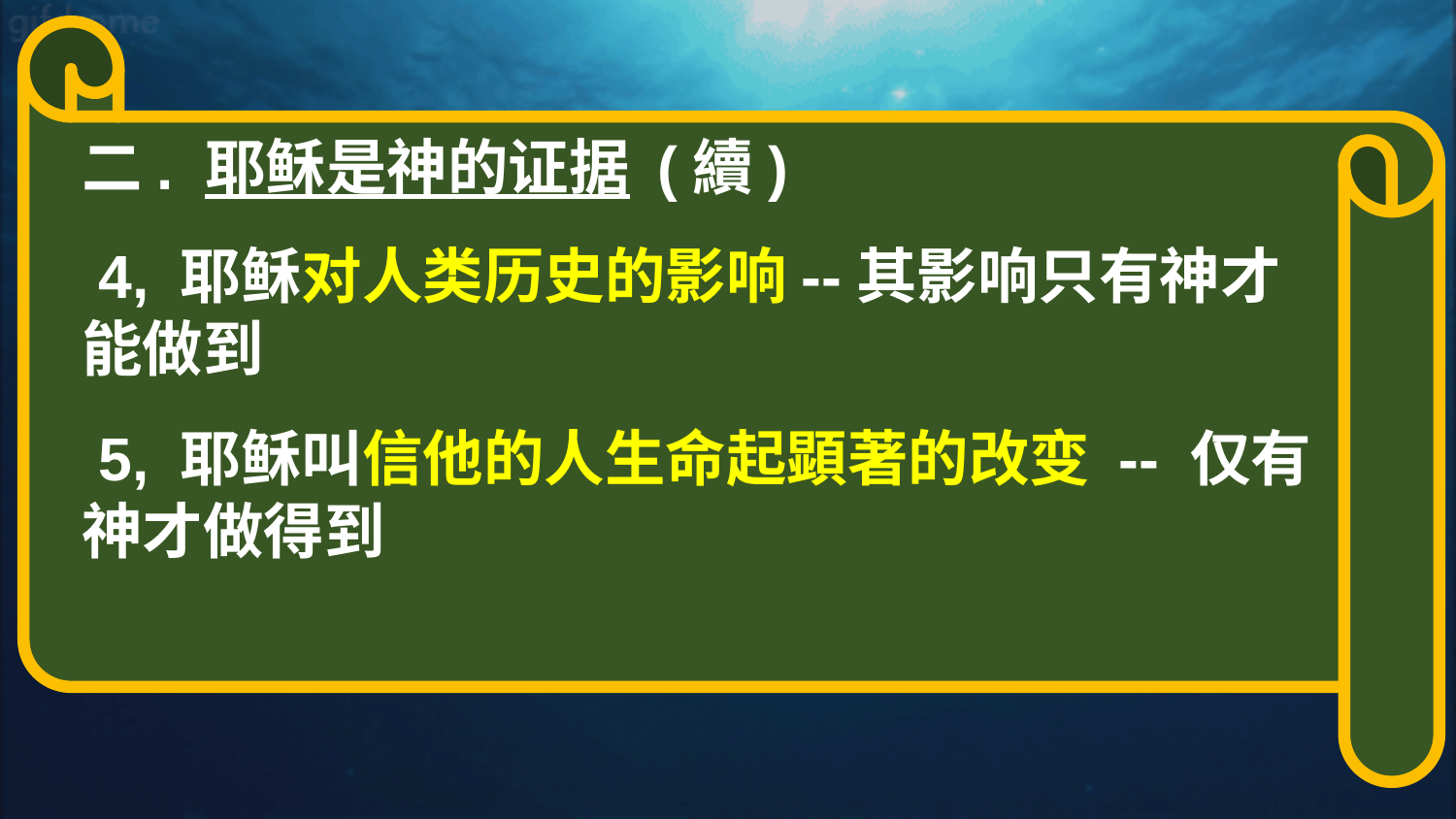

二. 耶稣是神的证据 (續)
 4, 耶稣对人类历史的影响--其影响只有神才能做到
 5, 耶稣叫信他的人生命起顕著的改变 -- 仅有神才做得到